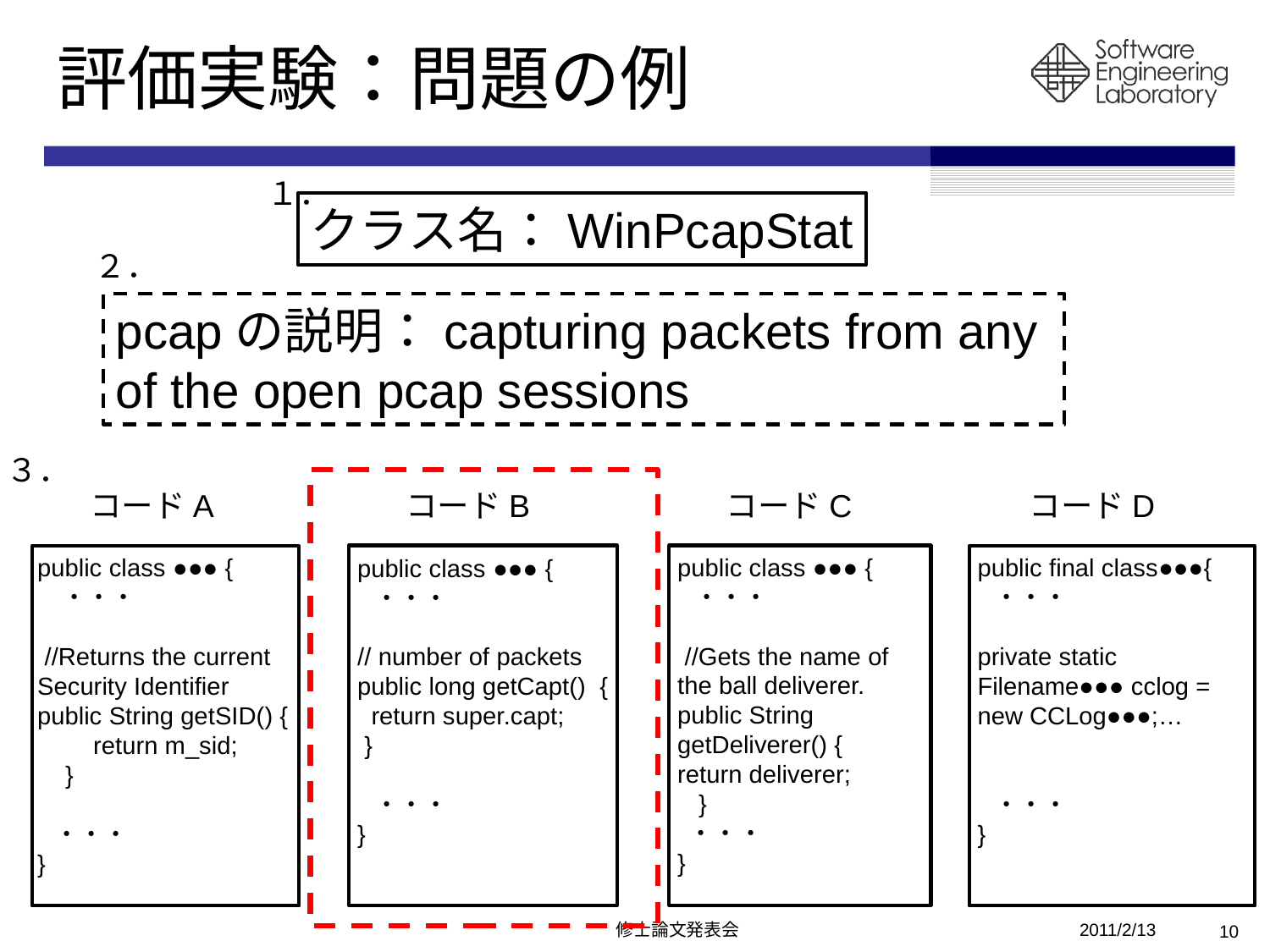

# 評価実験：問題の例
１．
クラス名：WinPcapStat
２．
pcapの説明：capturing packets from any
of the open pcap sessions
３．

コードB

public class ●●● {
  ・・・

// number of packets
public long getCapt()  {
  return super.capt;
 }

  ・・・
}
コードC
public class ●●● {
  ・・・

 //Gets the name of
the ball deliverer.
public String getDeliverer() {
return deliverer;
   }
 ・・・
}

コードA
public class ●●● {
　・・・

 //Returns the current Security Identifier
public String getSID() {
        return m_sid;
    }

  ・・・
}

コードD
public final class●●●{
  ・・・

private static  　Filename●●● cclog = new CCLog●●●;…

  ・・・
}

修士論文発表会
2011/2/13
10